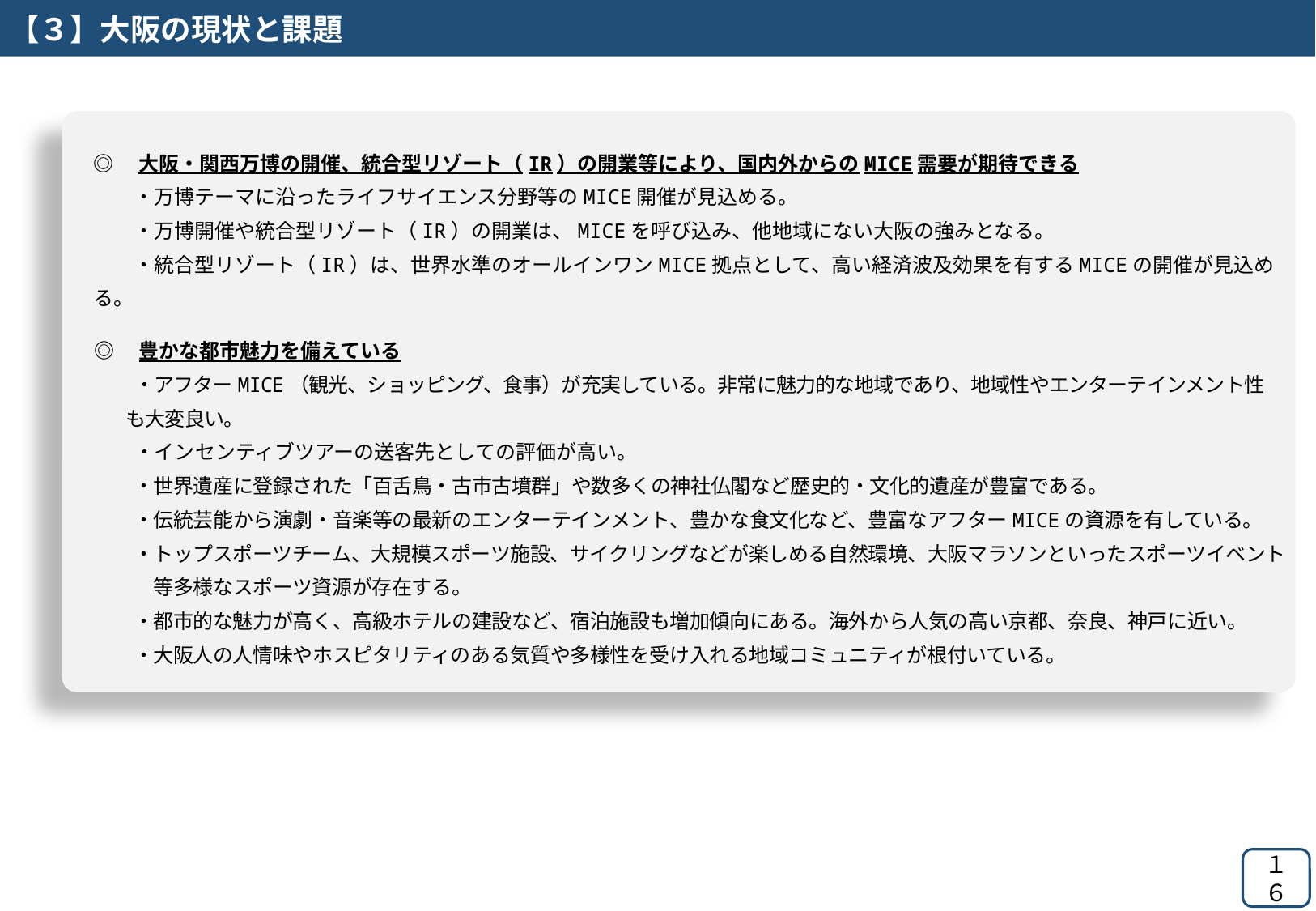

【３】大阪の現状と課題

◎　大阪・関西万博の開催、統合型リゾート（IR）の開業等により、国内外からのMICE需要が期待できる
　　・万博テーマに沿ったライフサイエンス分野等のMICE開催が見込める。
　　・万博開催や統合型リゾート（IR）の開業は、MICEを呼び込み、他地域にない大阪の強みとなる。
　　・統合型リゾート（IR）は、世界水準のオールインワンMICE拠点として、高い経済波及効果を有するMICEの開催が見込める。
◎　豊かな都市魅力を備えている
　　・アフターMICE（観光、ショッピング、食事）が充実している。非常に魅力的な地域であり、地域性やエンターテインメント性
       も大変良い。
　　・インセンティブツアーの送客先としての評価が高い。
　　・世界遺産に登録された「百舌鳥・古市古墳群」や数多くの神社仏閣など歴史的・文化的遺産が豊富である。
　　・伝統芸能から演劇・音楽等の最新のエンターテインメント、豊かな食文化など、豊富なアフターMICEの資源を有している。
　　・トップスポーツチーム、大規模スポーツ施設、サイクリングなどが楽しめる自然環境、大阪マラソンといったスポーツイベント
　　　等多様なスポーツ資源が存在する。
　　・都市的な魅力が高く、高級ホテルの建設など、宿泊施設も増加傾向にある。海外から人気の高い京都、奈良、神戸に近い。
　　・大阪人の人情味やホスピタリティのある気質や多様性を受け入れる地域コミュニティが根付いている。

１６